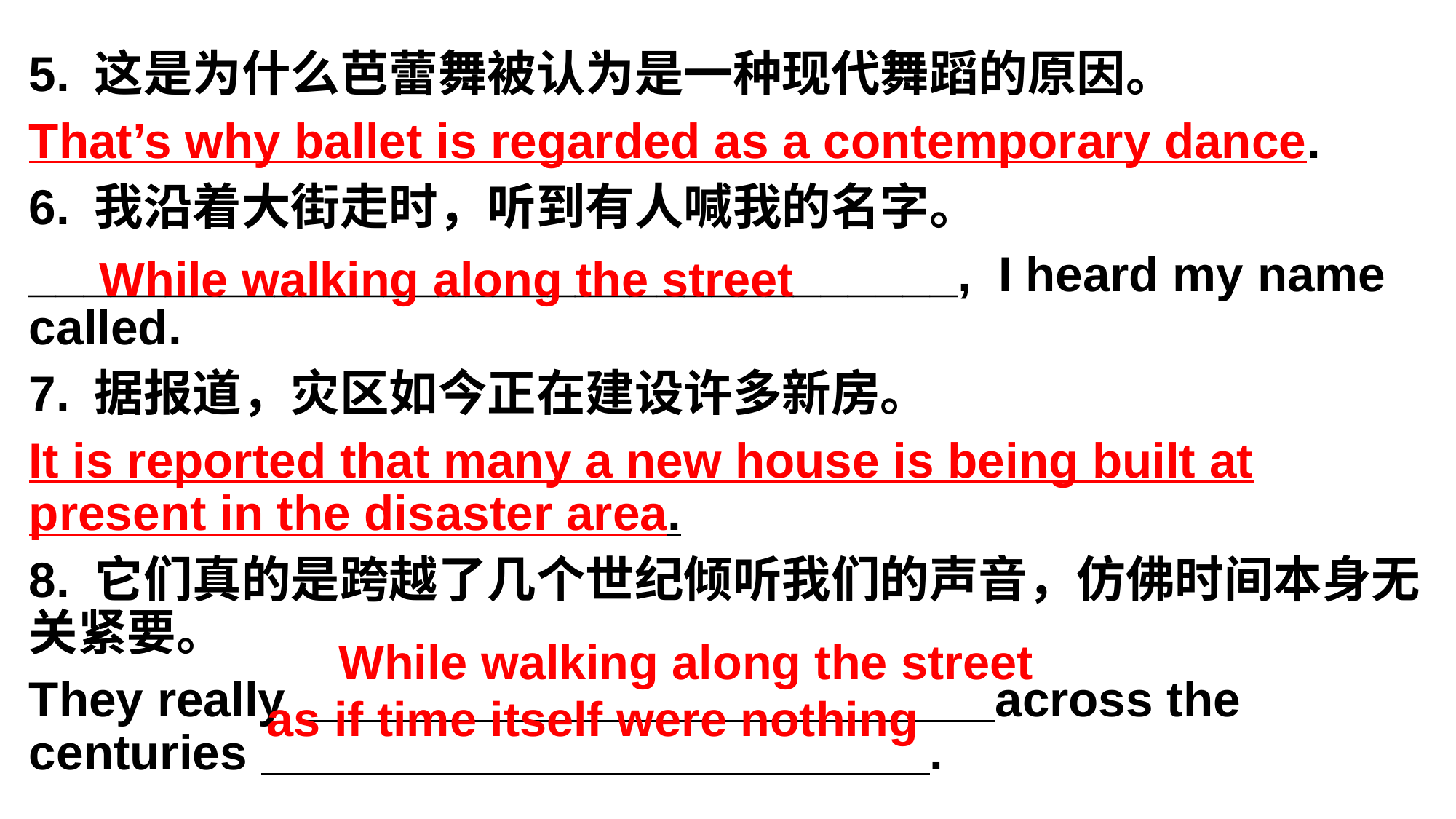

5. 这是为什么芭蕾舞被认为是一种现代舞蹈的原因。
That’s why ballet is regarded as a contemporary dance.
6. 我沿着大街走时，听到有人喊我的名字。
__________________________________,  I heard my name called.
7. 据报道，灾区如今正在建设许多新房。
It is reported that many a new house is being built at present in the disaster area.
8. 它们真的是跨越了几个世纪倾听我们的声音，仿佛时间本身无关紧要。
They really                                                    across the centuries                                                  .

#
While walking along the street
While walking along the street
as if time itself were nothing